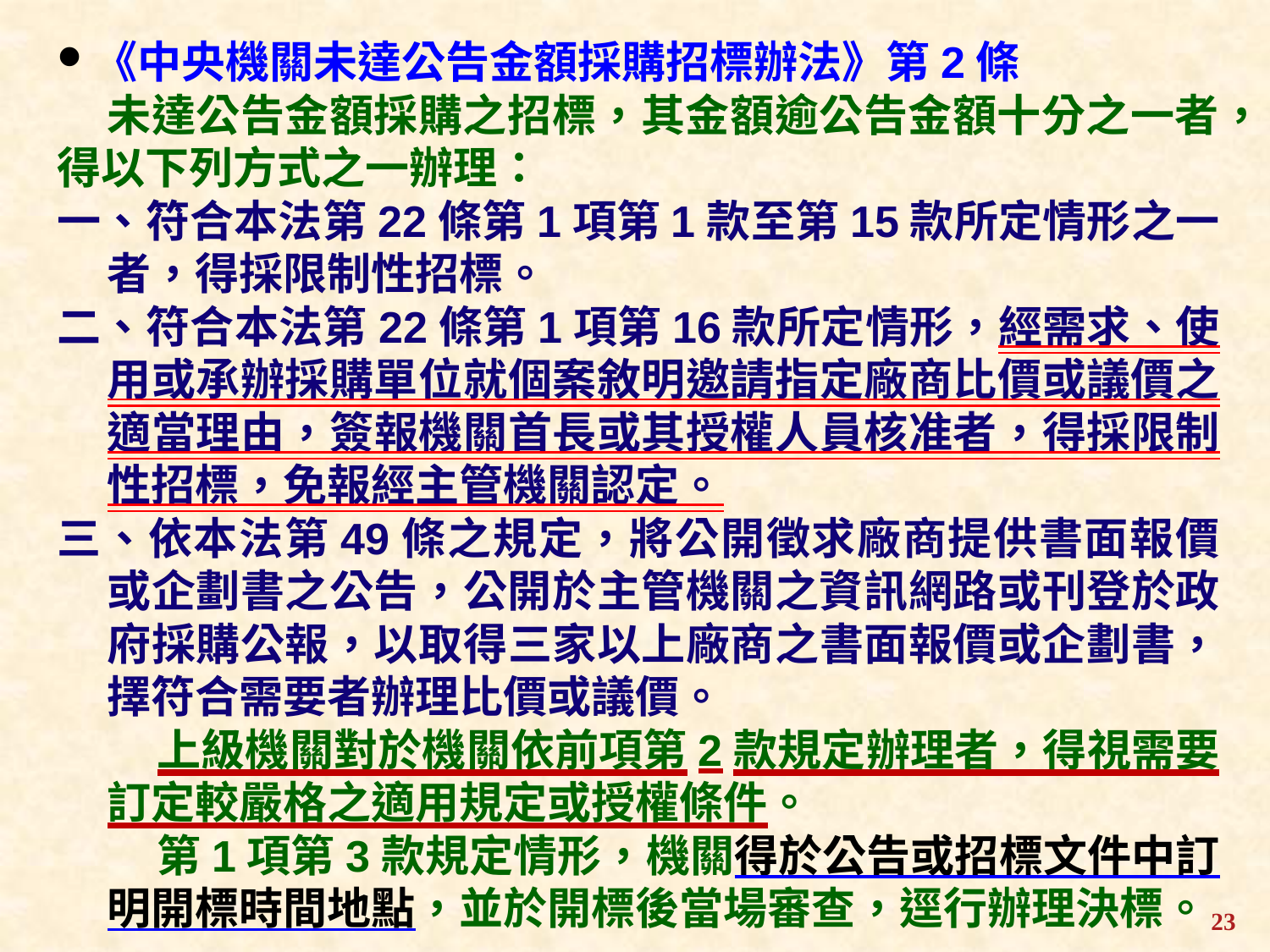

《中央機關未達公告金額採購招標辦法》第2條
未達公告金額採購之招標，其金額逾公告金額十分之一者，得以下列方式之一辦理：
一、符合本法第22條第1項第1款至第15款所定情形之一者，得採限制性招標。
二、符合本法第22條第1項第16款所定情形，經需求、使用或承辦採購單位就個案敘明邀請指定廠商比價或議價之適當理由，簽報機關首長或其授權人員核准者，得採限制性招標，免報經主管機關認定。
三、依本法第49條之規定，將公開徵求廠商提供書面報價或企劃書之公告，公開於主管機關之資訊網路或刊登於政府採購公報，以取得三家以上廠商之書面報價或企劃書，擇符合需要者辦理比價或議價。
上級機關對於機關依前項第2款規定辦理者，得視需要訂定較嚴格之適用規定或授權條件。
第1項第3款規定情形，機關得於公告或招標文件中訂明開標時間地點，並於開標後當場審查，逕行辦理決標。
23